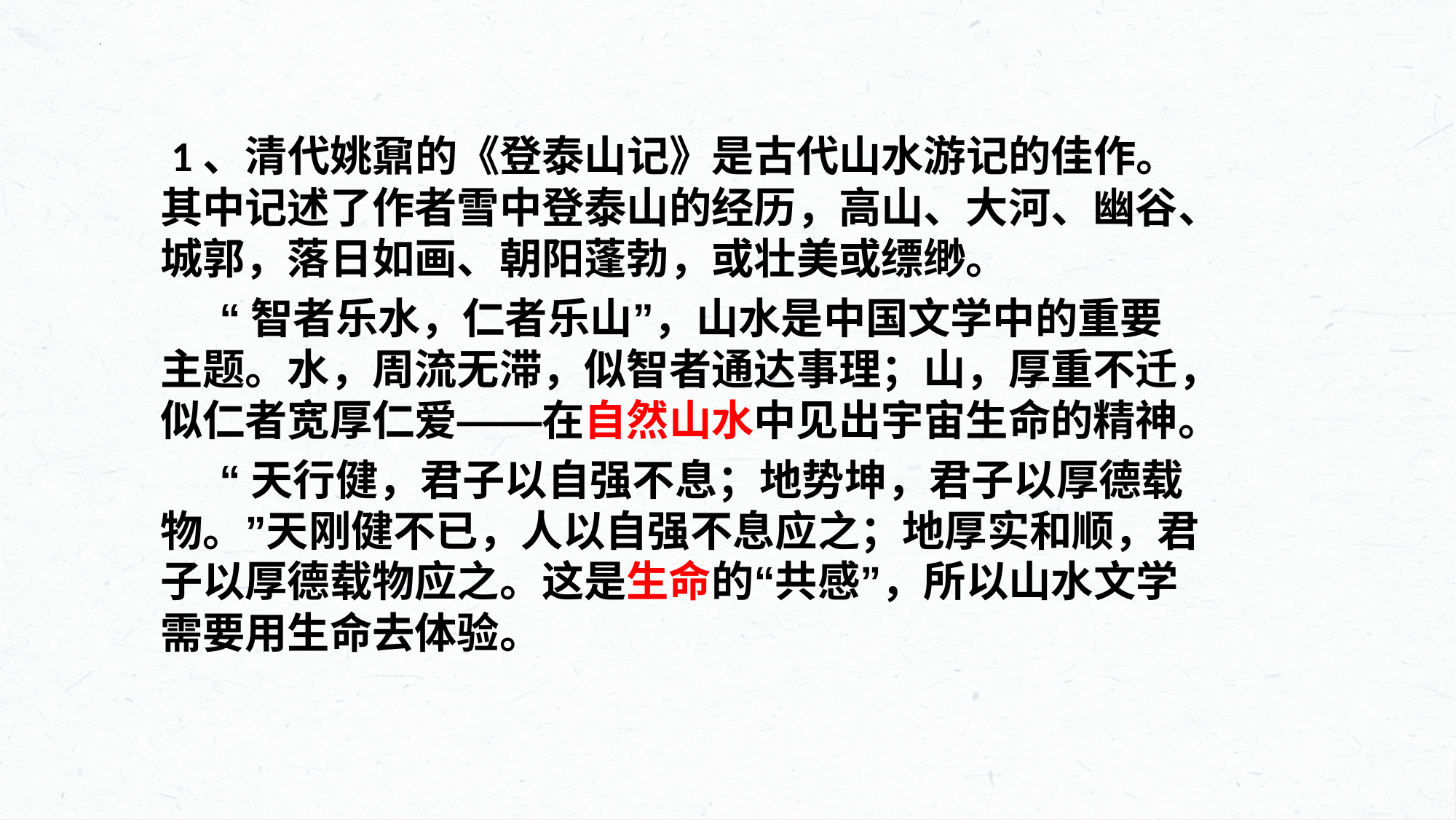

1、清代姚鼐的《登泰山记》是古代山水游记的佳作。其中记述了作者雪中登泰山的经历，高山、大河、幽谷、城郭，落日如画、朝阳蓬勃，或壮美或缥缈。
     “智者乐水，仁者乐山”，山水是中国文学中的重要主题。水，周流无滞，似智者通达事理；山，厚重不迁，似仁者宽厚仁爱——在自然山水中见出宇宙生命的精神。
     “天行健，君子以自强不息；地势坤，君子以厚德载物。”天刚健不已，人以自强不息应之；地厚实和顺，君子以厚德载物应之。这是生命的“共感”，所以山水文学需要用生命去体验。